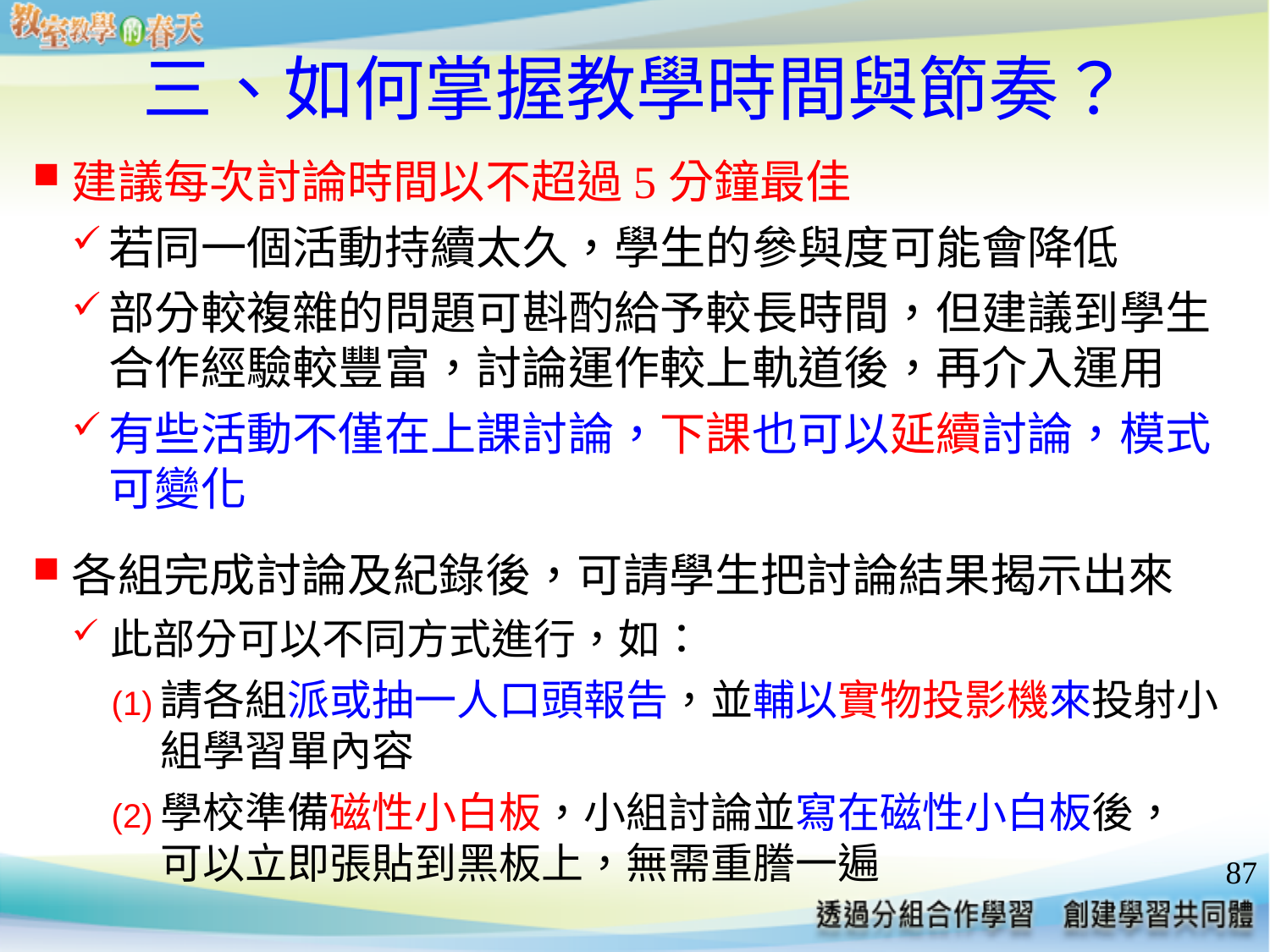

# 三、如何掌握教學時間與節奏？
建議每次討論時間以不超過5分鐘最佳
若同一個活動持續太久，學生的參與度可能會降低
部分較複雜的問題可斟酌給予較長時間，但建議到學生合作經驗較豐富，討論運作較上軌道後，再介入運用
有些活動不僅在上課討論，下課也可以延續討論，模式可變化
各組完成討論及紀錄後，可請學生把討論結果揭示出來
此部分可以不同方式進行，如：
請各組派或抽一人口頭報告，並輔以實物投影機來投射小組學習單內容
學校準備磁性小白板，小組討論並寫在磁性小白板後，
可以立即張貼到黑板上，無需重謄一遍
87